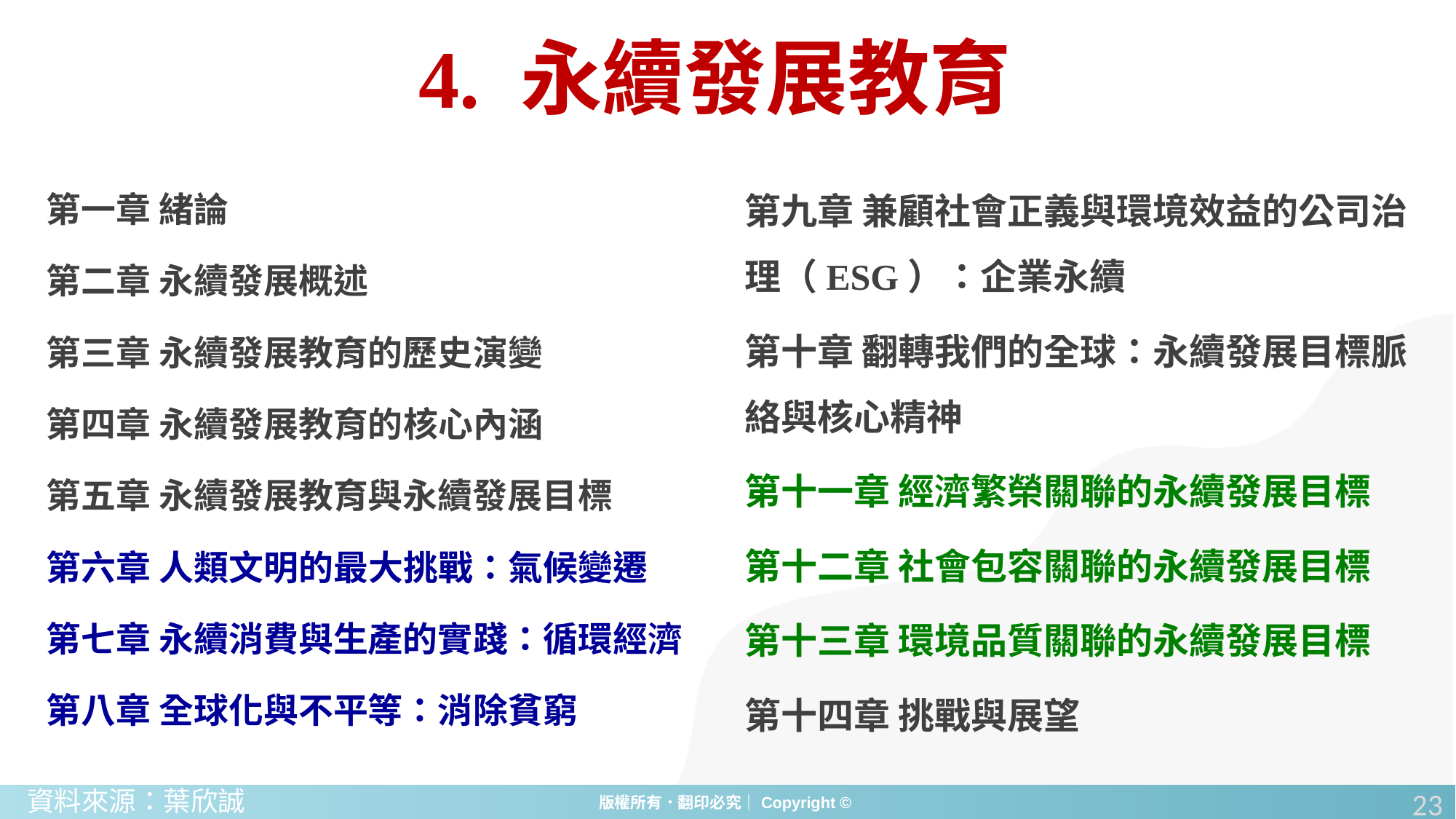

# 4. 永續發展教育
第一章 緒論
第二章 永續發展概述
第三章 永續發展教育的歷史演變
第四章 永續發展教育的核心內涵
第五章 永續發展教育與永續發展目標
第六章 人類文明的最大挑戰：氣候變遷
第七章 永續消費與生產的實踐：循環經濟
第八章 全球化與不平等：消除貧窮
第九章 兼顧社會正義與環境效益的公司治理（ESG）：企業永續
第十章 翻轉我們的全球：永續發展目標脈絡與核心精神
第十一章 經濟繁榮關聯的永續發展目標
第十二章 社會包容關聯的永續發展目標
第十三章 環境品質關聯的永續發展目標
第十四章 挑戰與展望
資料來源：葉欣誠
23